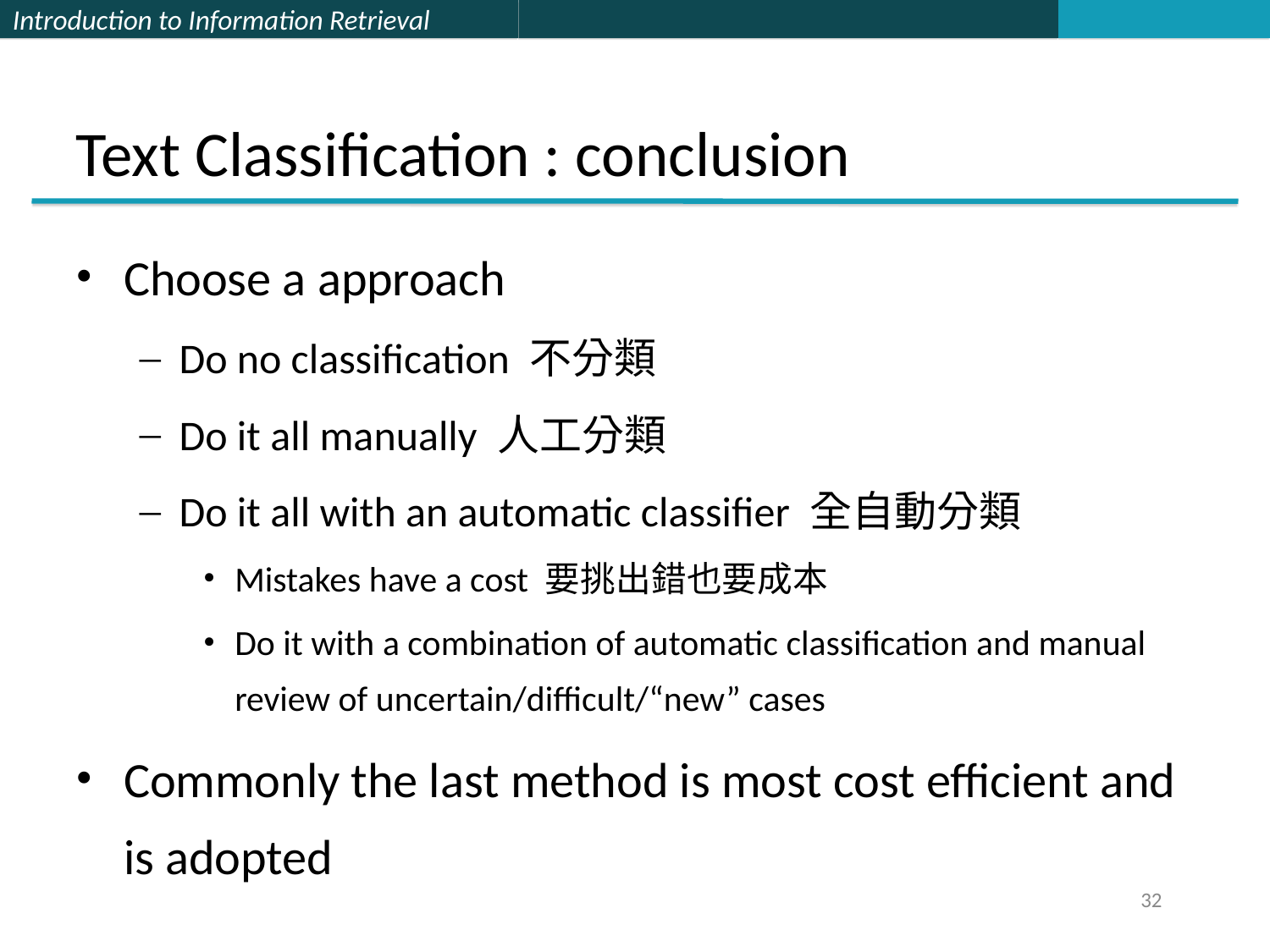

# Text Classification : conclusion
Choose a approach
Do no classification 不分類
Do it all manually 人工分類
Do it all with an automatic classifier 全自動分類
Mistakes have a cost 要挑出錯也要成本
Do it with a combination of automatic classification and manual review of uncertain/difficult/“new” cases
Commonly the last method is most cost efficient and is adopted

32